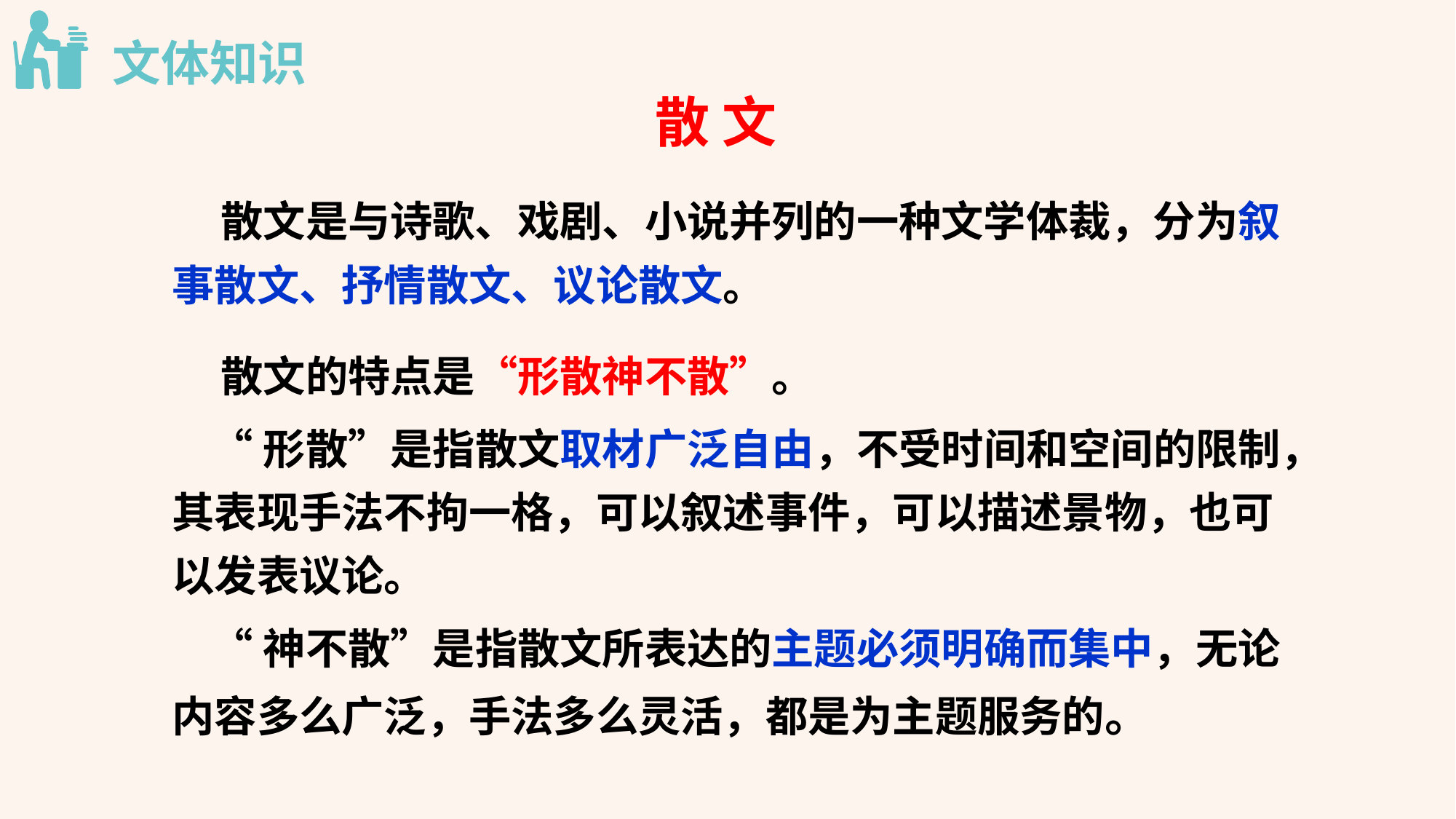

文体知识
散 文
    散文是与诗歌、戏剧、小说并列的一种文学体裁，分为叙事散文、抒情散文、议论散文。
    散文的特点是“形散神不散”。
    “形散”是指散文取材广泛自由，不受时间和空间的限制，其表现手法不拘一格，可以叙述事件，可以描述景物，也可以发表议论。
    “神不散”是指散文所表达的主题必须明确而集中，无论内容多么广泛，手法多么灵活，都是为主题服务的。